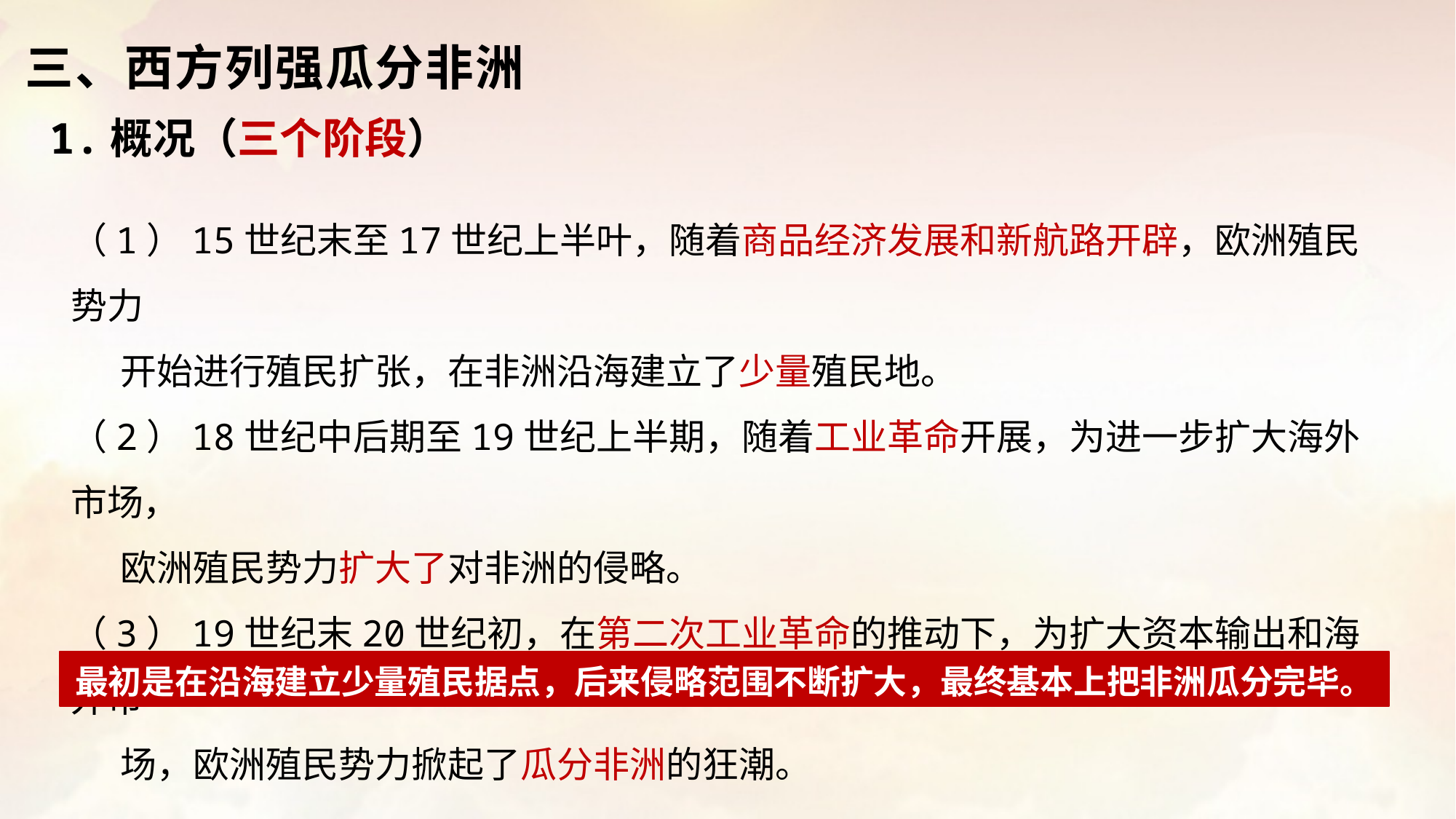

三、西方列强瓜分非洲
1.概况（三个阶段）
（1）15世纪末至17世纪上半叶，随着商品经济发展和新航路开辟，欧洲殖民势力
     开始进行殖民扩张，在非洲沿海建立了少量殖民地。
（2）18世纪中后期至19世纪上半期，随着工业革命开展，为进一步扩大海外市场，
     欧洲殖民势力扩大了对非洲的侵略。
（3）19世纪末20世纪初，在第二次工业革命的推动下，为扩大资本输出和海外市
     场，欧洲殖民势力掀起了瓜分非洲的狂潮。
最初是在沿海建立少量殖民据点，后来侵略范围不断扩大，最终基本上把非洲瓜分完毕。